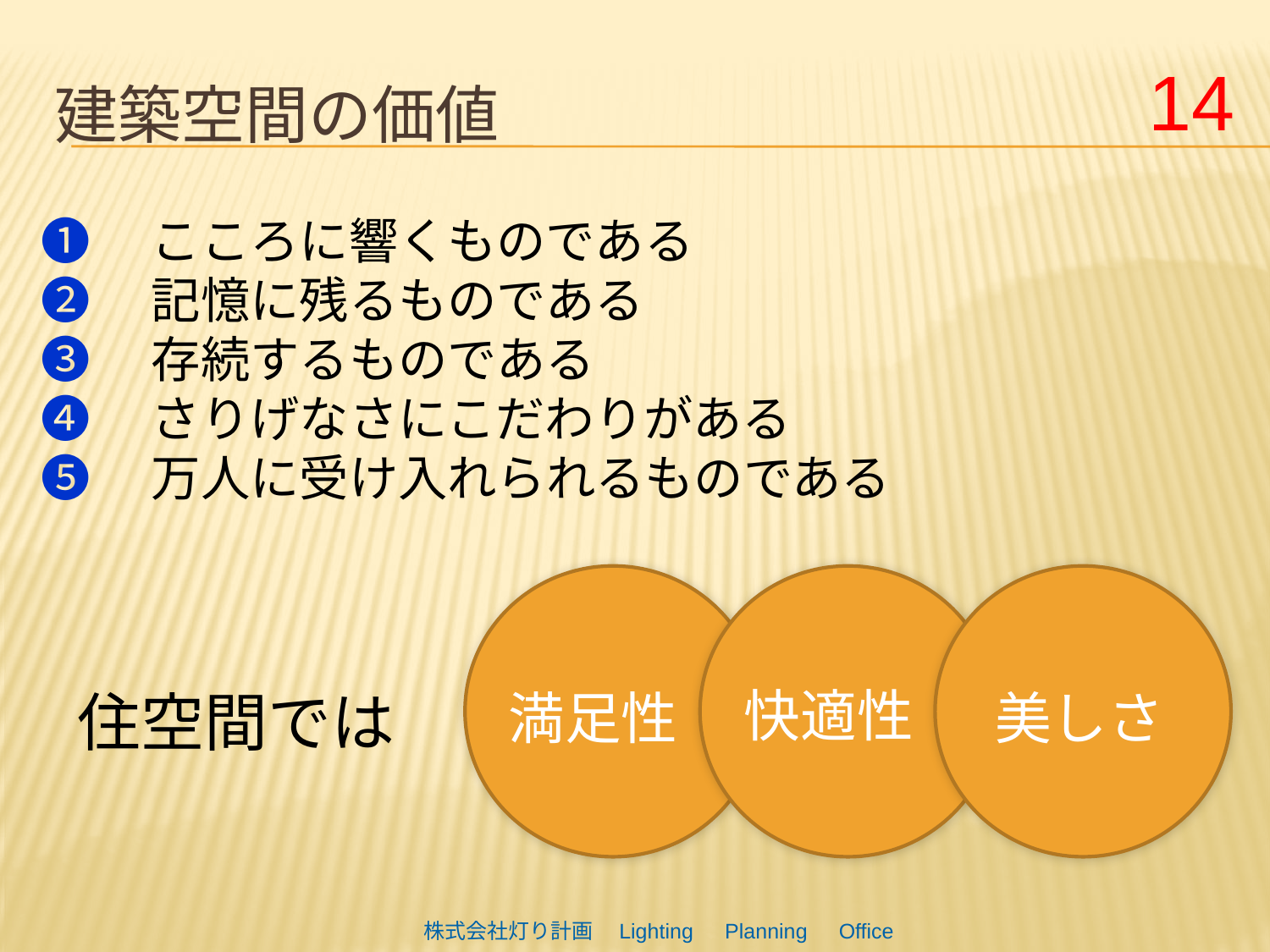

14
# 建築空間の価値
➊　こころに響くものである
❷　記憶に残るものである
❸　存続するものである
❹　さりげなさにこだわりがある
❺　万人に受け入れられるものである

快適性
住空間では
満足性
美しさ
株式会社灯り計画　Lighting　Planning　Office